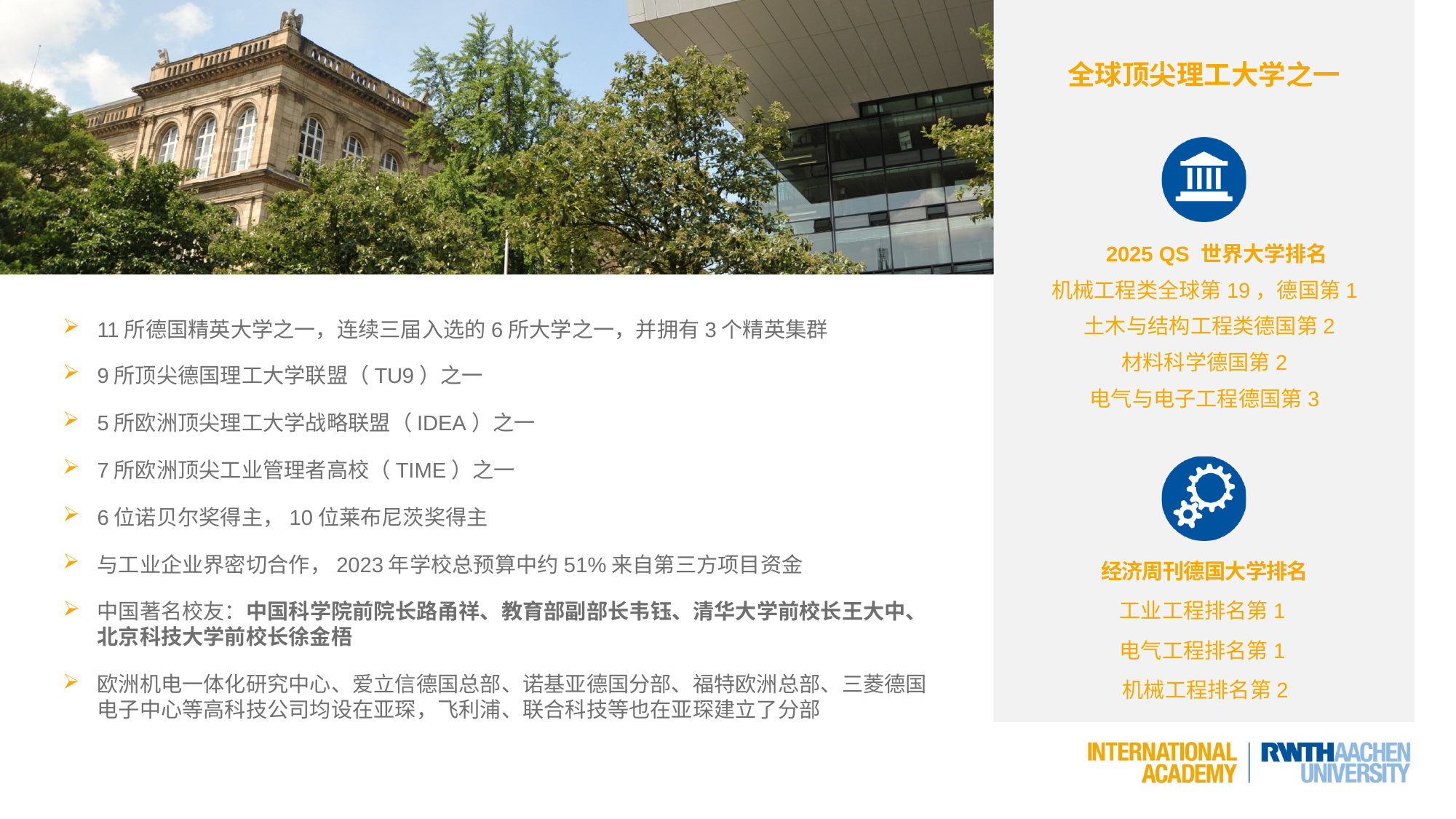

全球顶尖理工大学之一

2025 QS 世界大学排名
机械工程类全球第19，德国第1
 土木与结构工程类德国第2
材料科学德国第2
电气与电子工程德国第3
11所德国精英大学之一，连续三届入选的6所大学之一，并拥有3个精英集群
9所顶尖德国理工大学联盟（TU9）之一
5所欧洲顶尖理工大学战略联盟（IDEA）之一
7所欧洲顶尖工业管理者高校（TIME）之一
6位诺贝尔奖得主，10位莱布尼茨奖得主
与工业企业界密切合作，2023年学校总预算中约51%来自第三方项目资金
中国著名校友：中国科学院前院长路甬祥、教育部副部长韦钰、清华大学前校长王大中、北京科技大学前校长徐金梧
欧洲机电一体化研究中心、爱立信德国总部、诺基亚德国分部、福特欧洲总部、三菱德国电子中心等高科技公司均设在亚琛，飞利浦、联合科技等也在亚琛建立了分部

经济周刊德国大学排名
工业工程排名第1
电气工程排名第1
机械工程排名第2